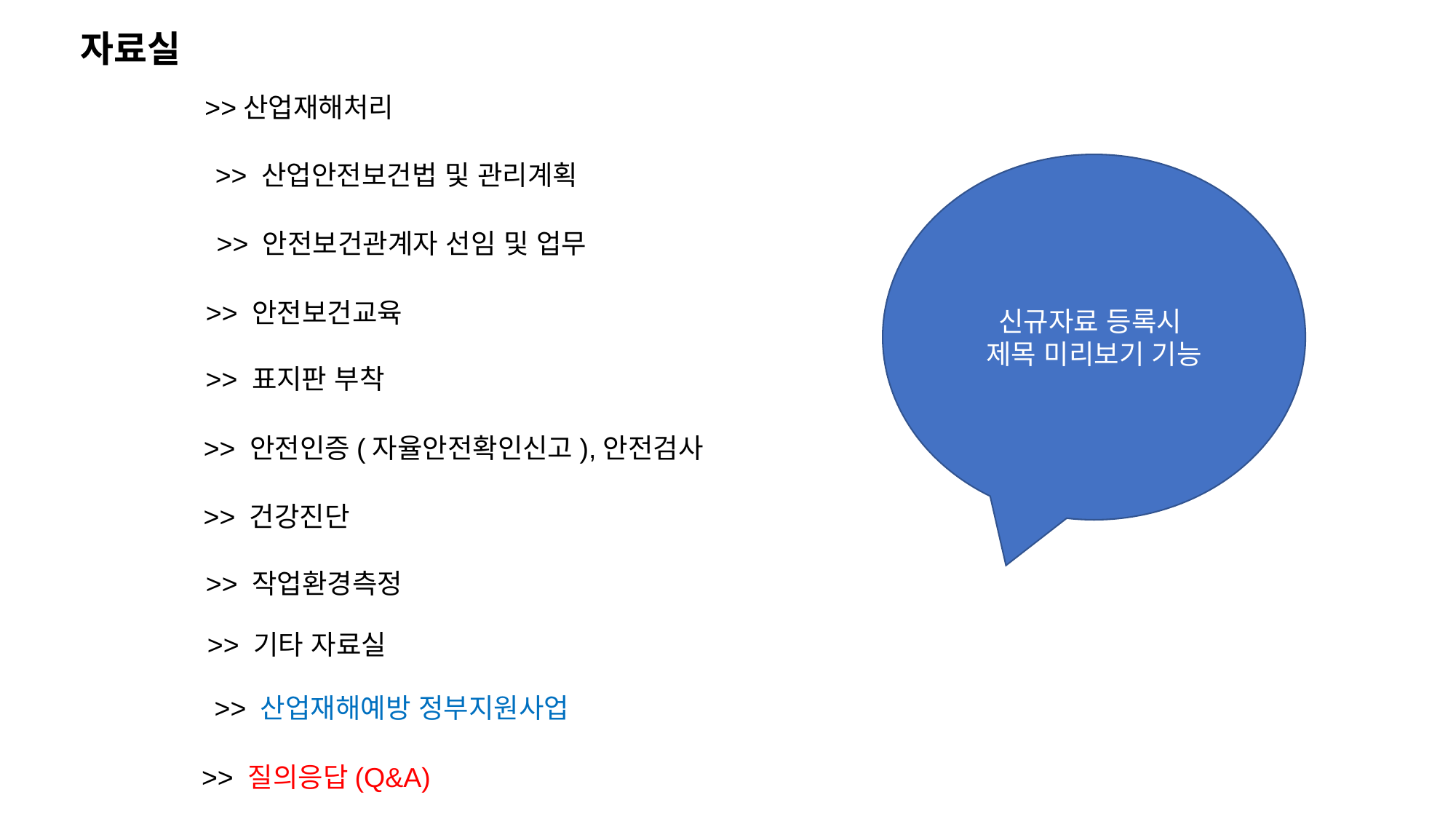

자료실

>>산업재해처리
>> 산업안전보건법 및 관리계획
신규자료 등록시
제목 미리보기 기능
>> 안전보건관계자 선임 및 업무
>> 안전보건교육
>> 표지판 부착
>> 안전인증(자율안전확인신고),안전검사
>> 건강진단
>> 작업환경측정
>> 기타 자료실
>> 산업재해예방 정부지원사업
>> 질의응답(Q&A)